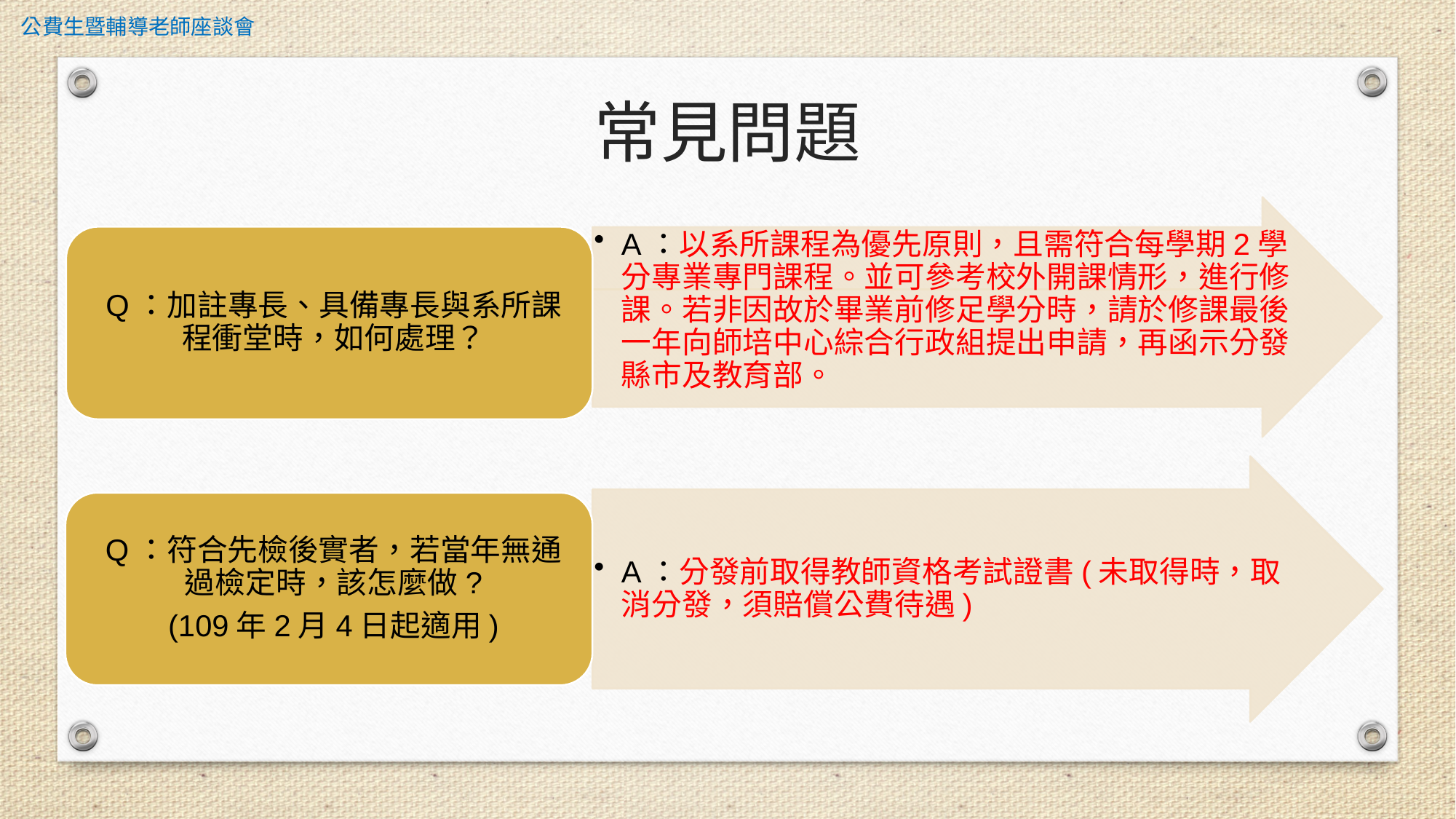

# 常見問題
A：以系所課程為優先原則，且需符合每學期2學分專業專門課程。並可參考校外開課情形，進行修課。若非因故於畢業前修足學分時，請於修課最後一年向師培中心綜合行政組提出申請，再函示分發縣市及教育部。
Q：加註專長、具備專長與系所課程衝堂時，如何處理？
A：分發前取得教師資格考試證書(未取得時，取消分發，須賠償公費待遇)
Q：符合先檢後實者，若當年無通過檢定時，該怎麼做?
(109年2月4日起適用)